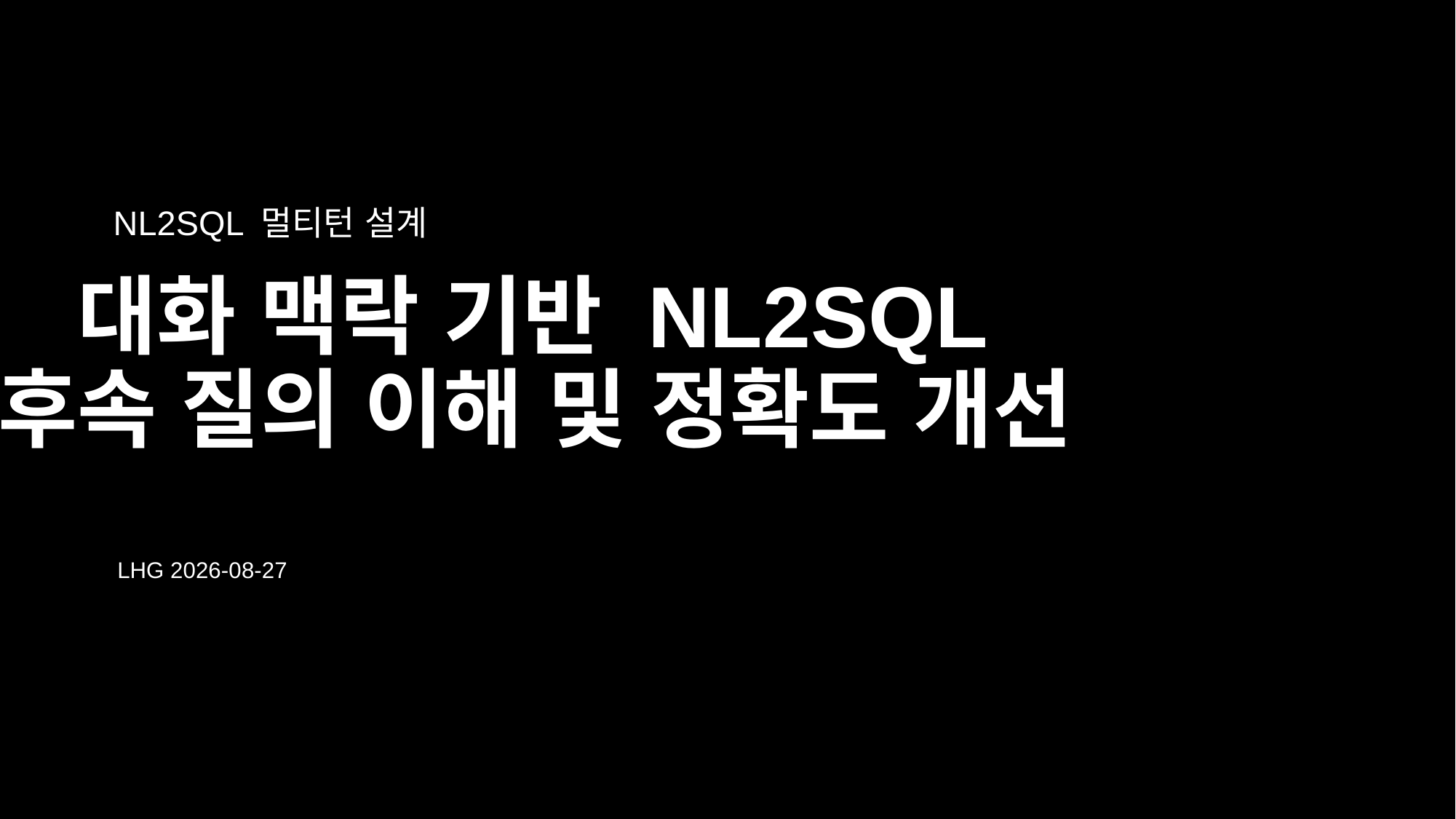

NL2SQL 멀티턴 설계
대화 맥락 기반 NL2SQL
후속 질의 이해 및 정확도 개선
LHG 2026-08-27